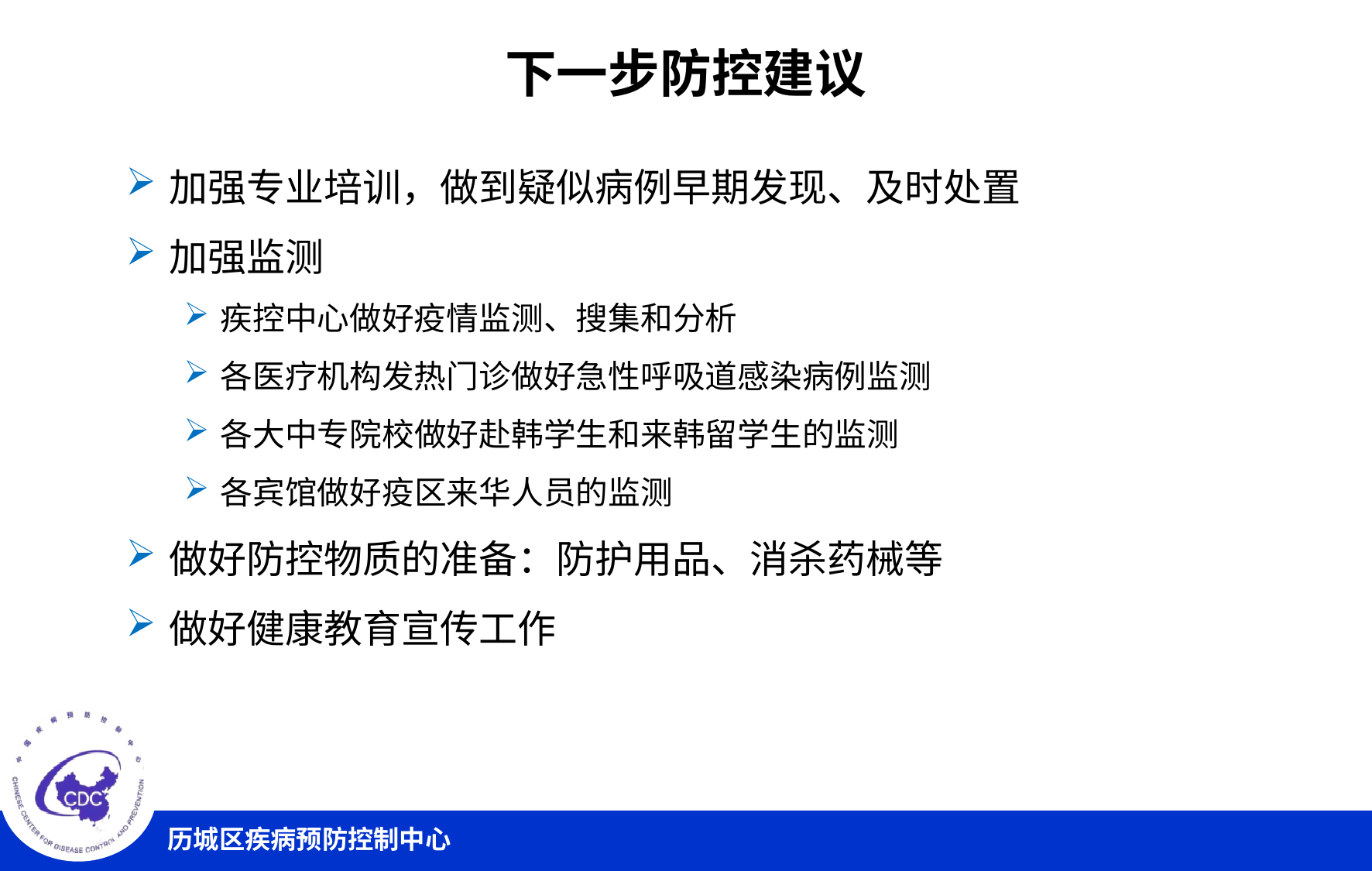

# 下一步防控建议
加强专业培训，做到疑似病例早期发现、及时处置
加强监测
疾控中心做好疫情监测、搜集和分析
各医疗机构发热门诊做好急性呼吸道感染病例监测
各大中专院校做好赴韩学生和来韩留学生的监测
各宾馆做好疫区来华人员的监测
做好防控物质的准备：防护用品、消杀药械等
做好健康教育宣传工作